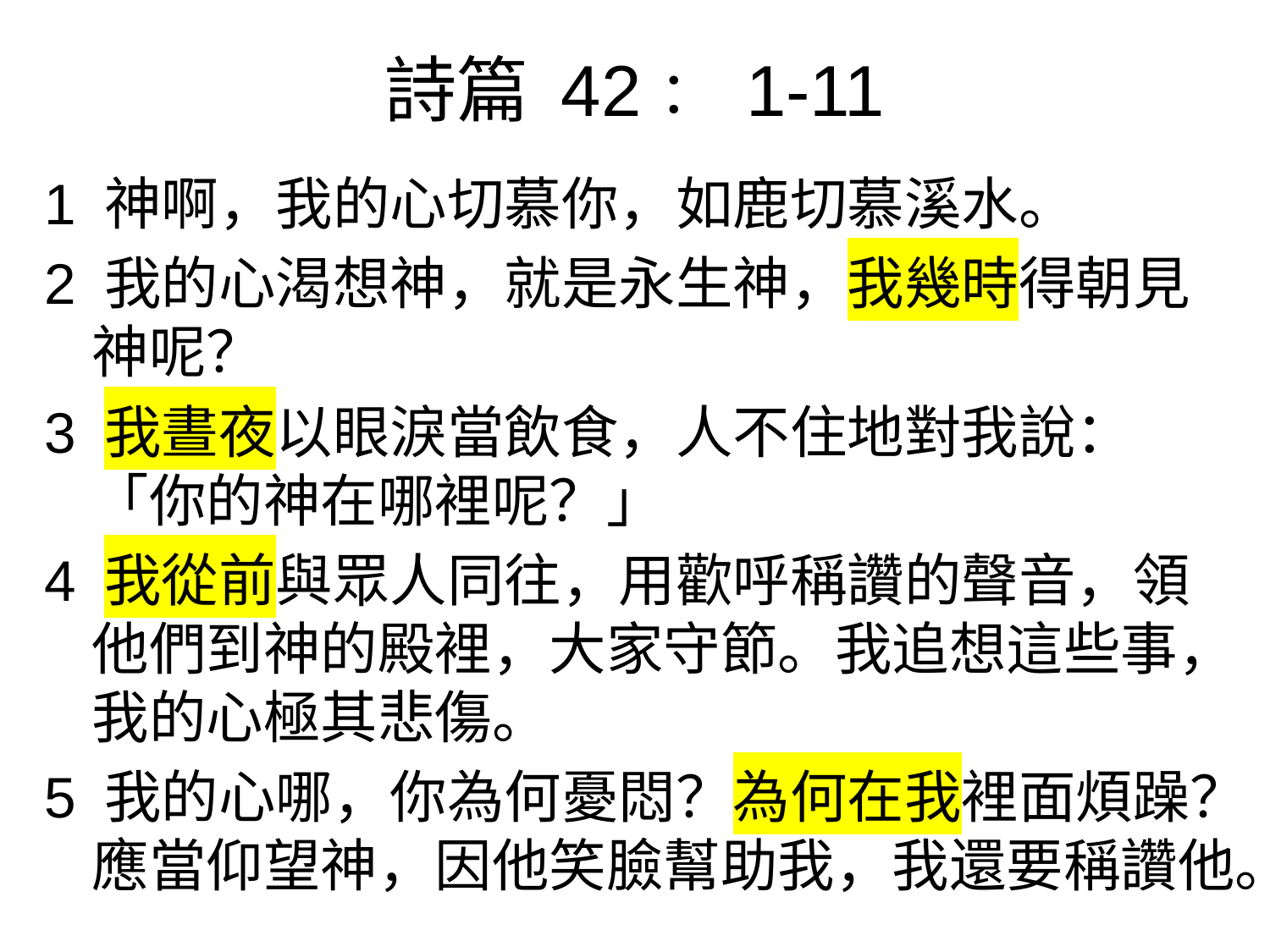

# 詩篇 42：1-11
1 神啊，我的心切慕你，如鹿切慕溪水。
2 我的心渴想神，就是永生神，我幾時得朝見神呢？
3 我晝夜以眼淚當飲食，人不住地對我說：「你的神在哪裡呢？」
4 我從前與眾人同往，用歡呼稱讚的聲音，領他們到神的殿裡，大家守節。我追想這些事，我的心極其悲傷。
5 我的心哪，你為何憂悶？為何在我裡面煩躁？應當仰望神，因他笑臉幫助我，我還要稱讚他。